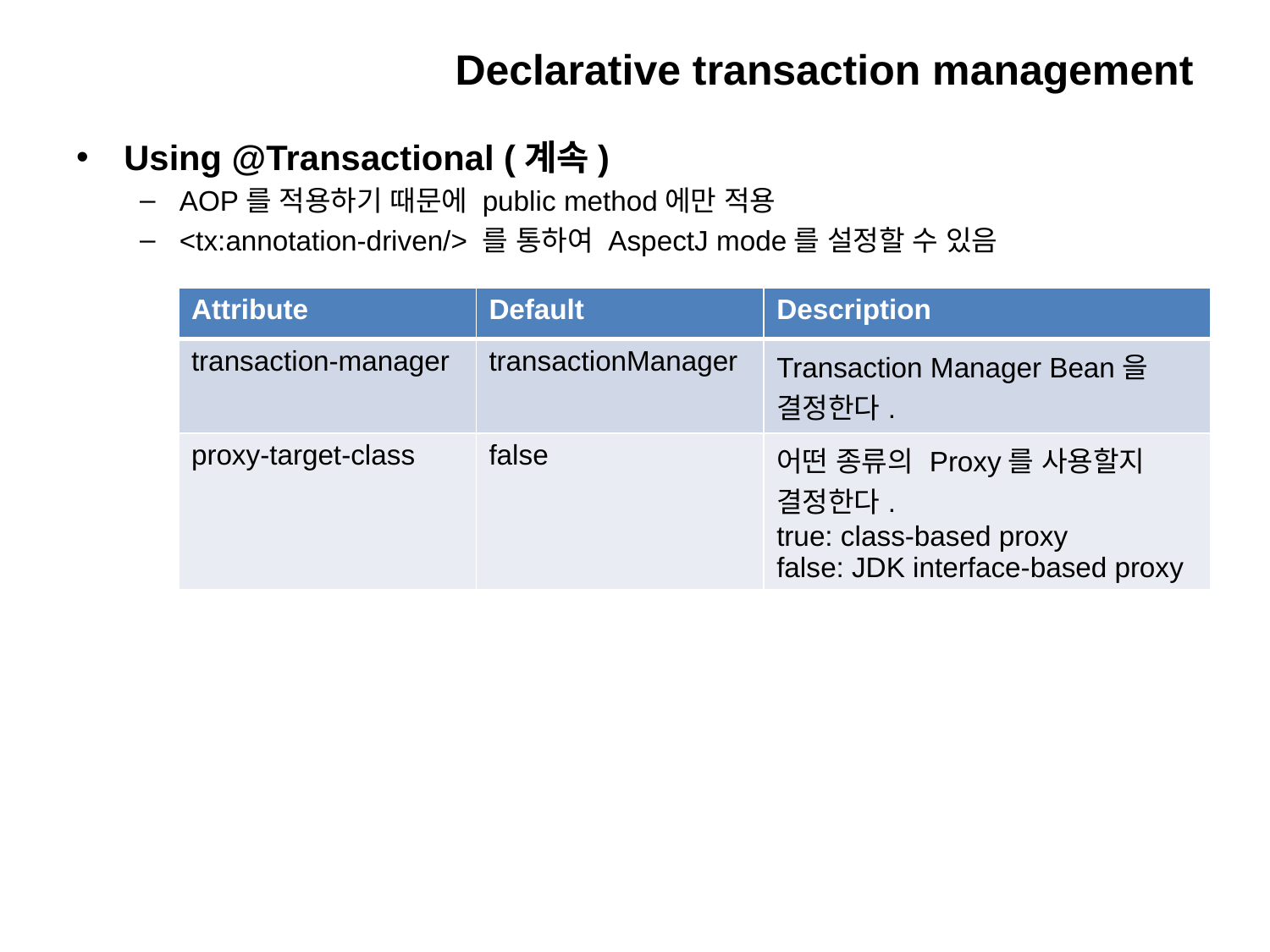

# Declarative transaction management
Using @Transactional (계속)
AOP를 적용하기 때문에 public method에만 적용
<tx:annotation-driven/> 를 통하여 AspectJ mode를 설정할 수 있음

| Attribute | Default | Description |
| --- | --- | --- |
| transaction-manager | transactionManager | Transaction Manager Bean을 결정한다. |
| proxy-target-class | false | 어떤 종류의 Proxy를 사용할지 결정한다. true: class-based proxy false: JDK interface-based proxy |